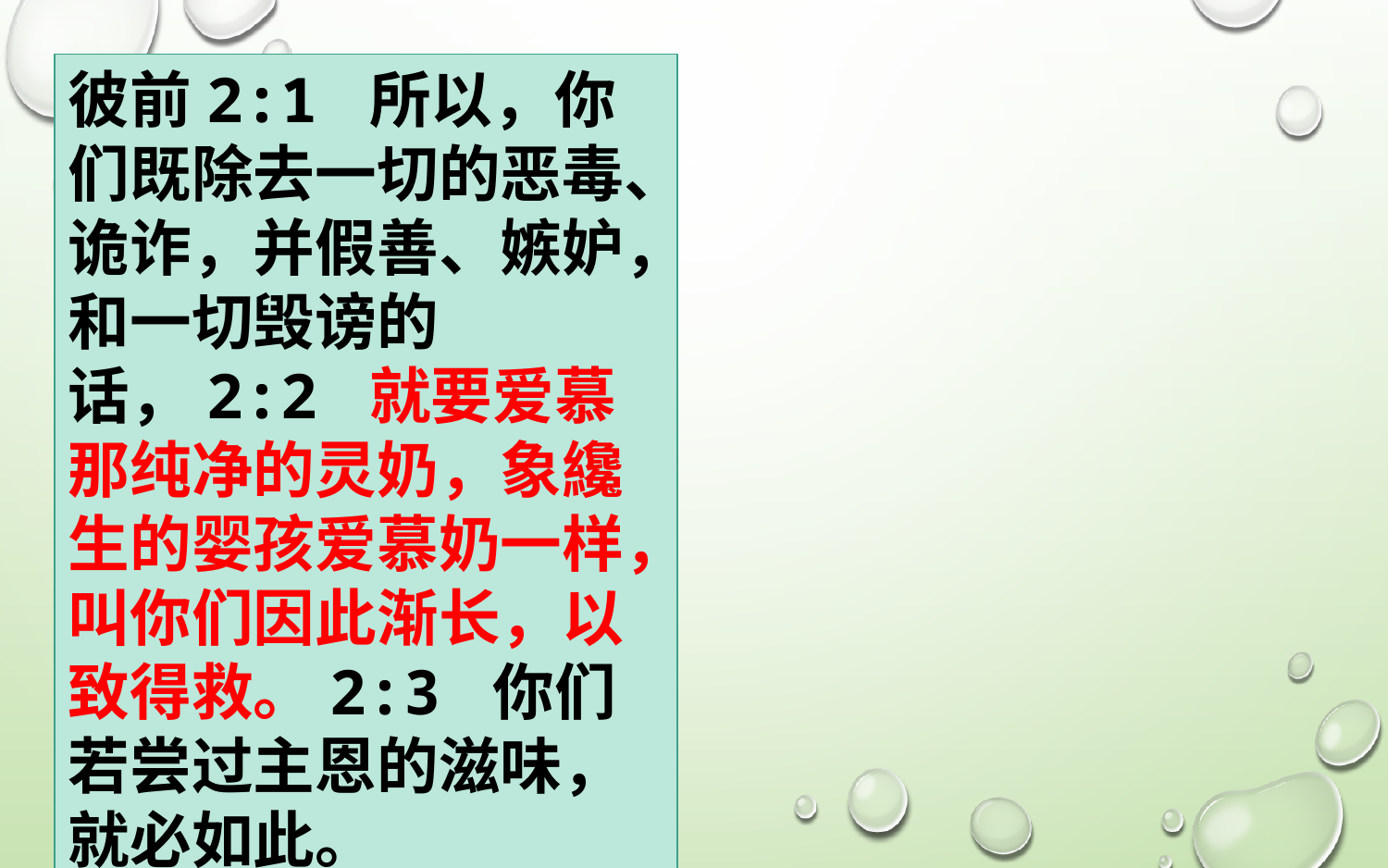

彼前2:1 所以，你们既除去一切的恶毒、诡诈，并假善、嫉妒，和一切毁谤的话，2:2 就要爱慕那纯净的灵奶，象纔生的婴孩爱慕奶一样，叫你们因此渐长，以致得救。2:3 你们若尝过主恩的滋味，就必如此。